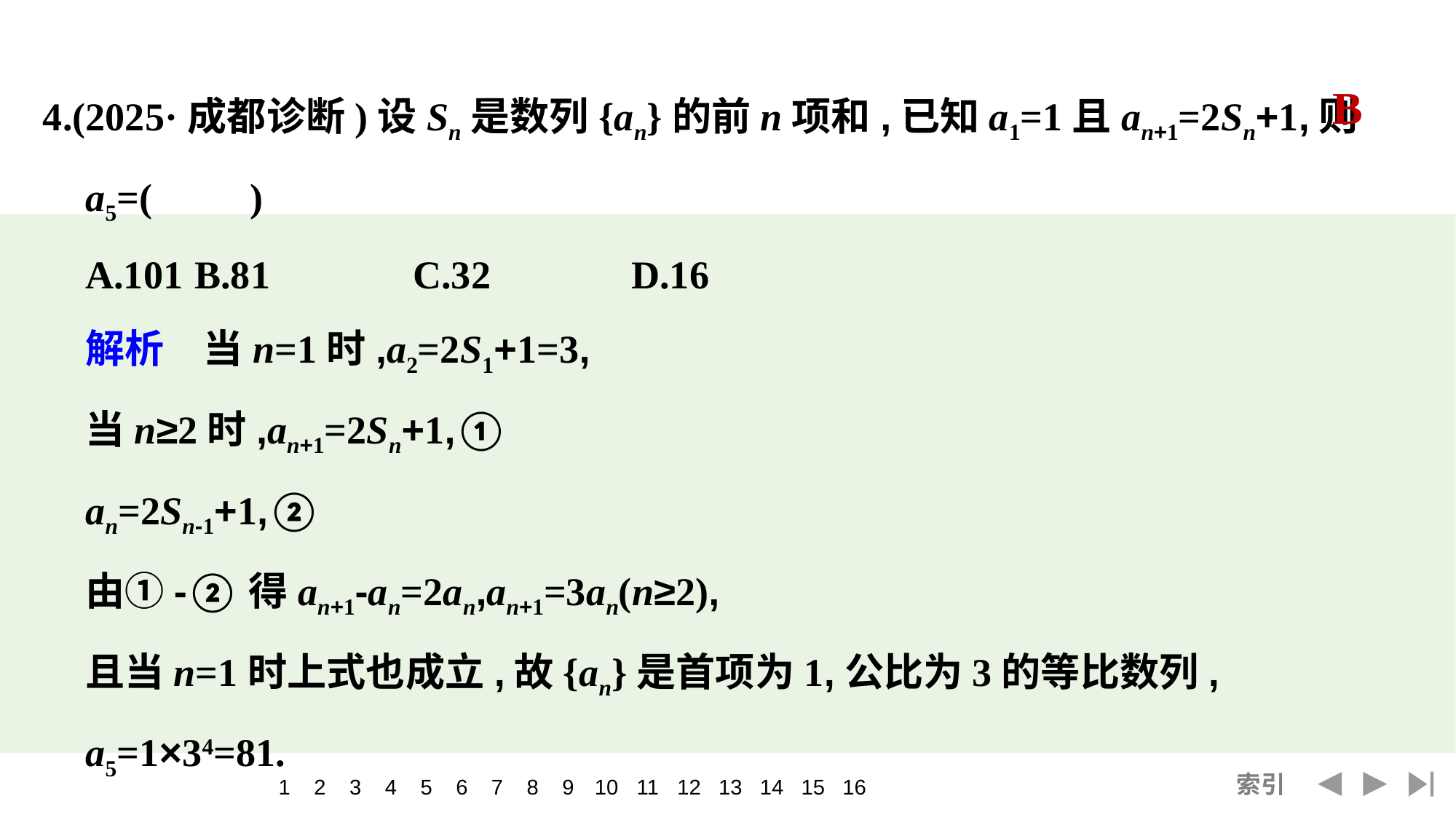

4.(2025·成都诊断)设Sn是数列{an}的前n项和,已知a1=1且an+1=2Sn+1,则a5=(　　)
	A.101	B.81		C.32		D.16
	解析　当n=1时,a2=2S1+1=3,
	当n≥2时,an+1=2Sn+1,①
	an=2Sn-1+1,②
	由①-②得an+1-an=2an,an+1=3an(n≥2),
	且当n=1时上式也成立,故{an}是首项为1,公比为3的等比数列,
	a5=1×34=81.
B